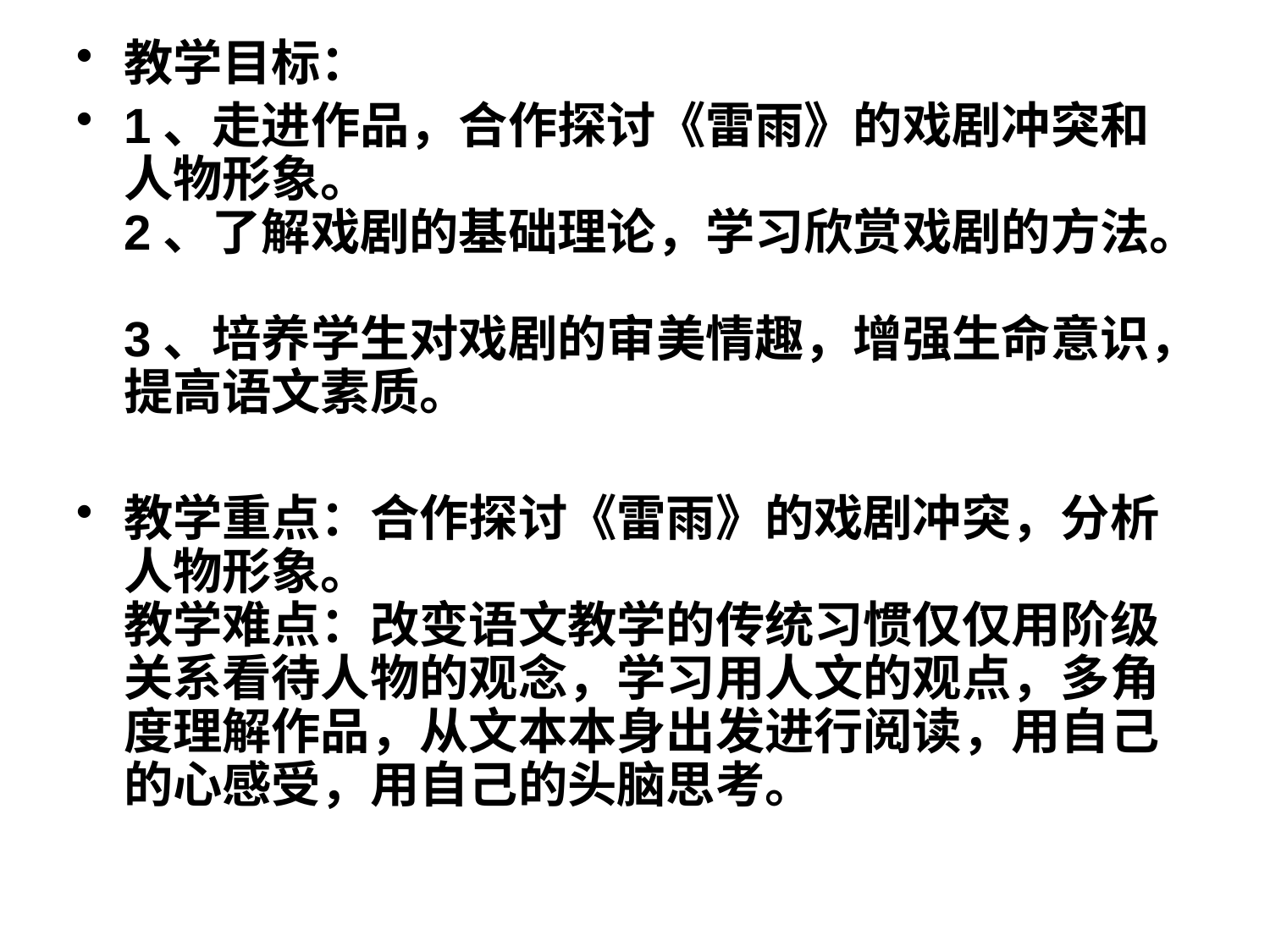

教学目标：
1、走进作品，合作探讨《雷雨》的戏剧冲突和人物形象。 
2、了解戏剧的基础理论，学习欣赏戏剧的方法。 
3、培养学生对戏剧的审美情趣，增强生命意识，提高语文素质。

教学重点：合作探讨《雷雨》的戏剧冲突，分析人物形象。 
教学难点：改变语文教学的传统习惯仅仅用阶级关系看待人物的观念，学习用人文的观点，多角度理解作品，从文本本身出发进行阅读，用自己的心感受，用自己的头脑思考。
#